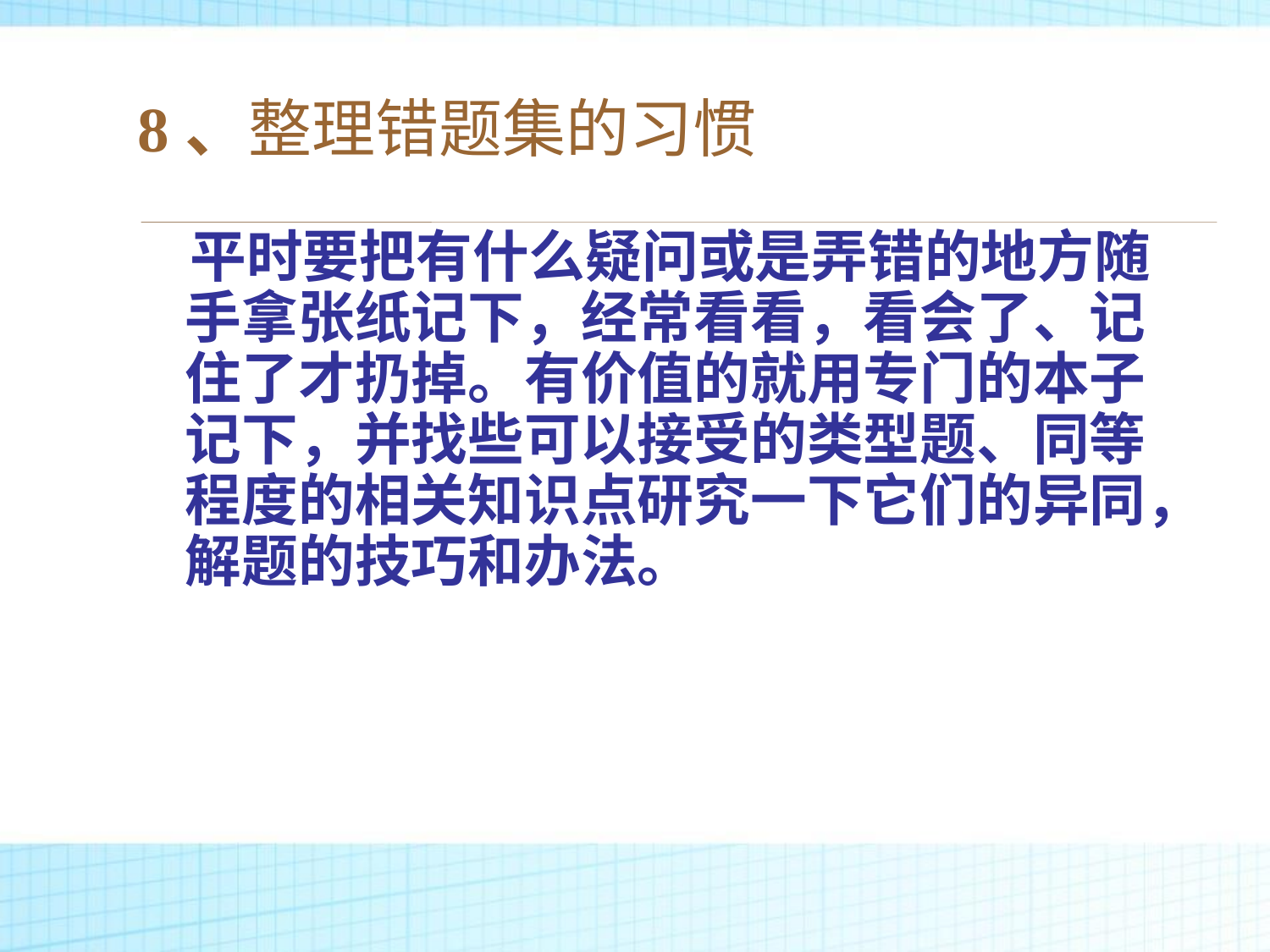

# 8、整理错题集的习惯
   平时要把有什么疑问或是弄错的地方随手拿张纸记下，经常看看，看会了、记住了才扔掉。有价值的就用专门的本子记下，并找些可以接受的类型题、同等程度的相关知识点研究一下它们的异同，解题的技巧和办法。